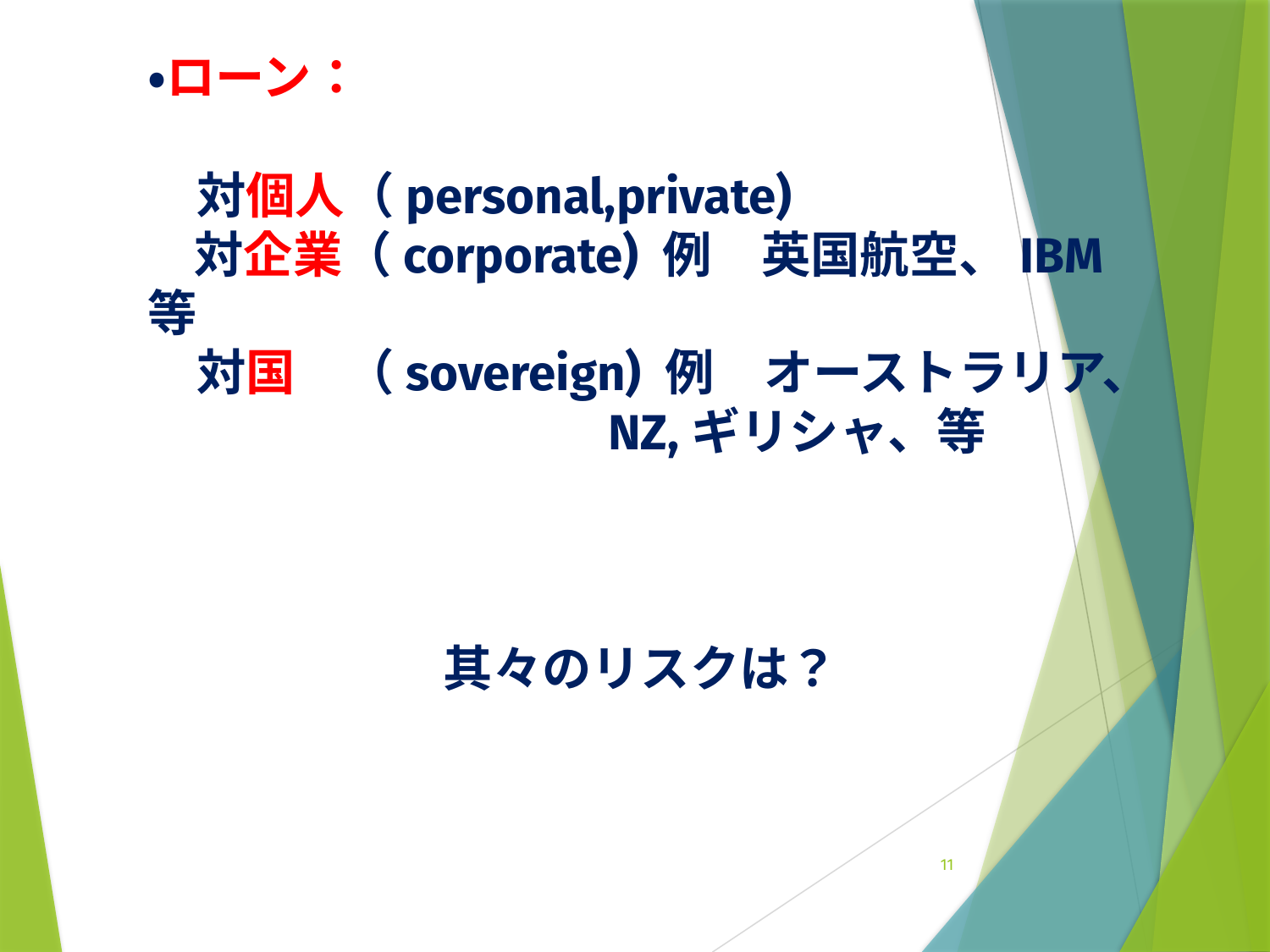

# ・ローン： 　　 　対個人（personal,private) 対企業（corporate) 例　英国航空、IBM等 　対国　（sovereign) 例　オーストラリア、 NZ,ギリシャ、等 　 　　　　　　其々のリスクは？
11